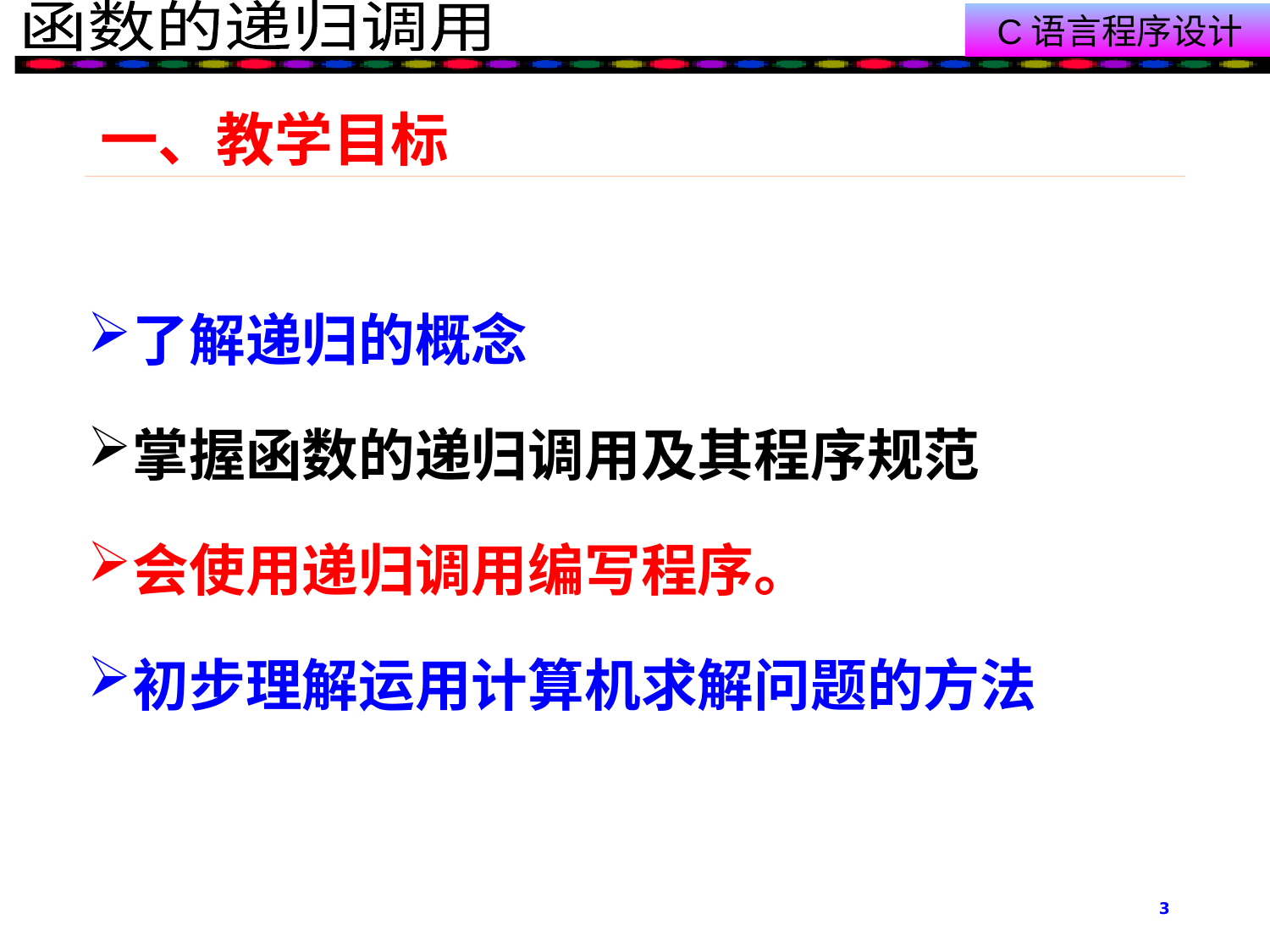

# 一、教学目标

了解递归的概念
掌握函数的递归调用及其程序规范
会使用递归调用编写程序。
初步理解运用计算机求解问题的方法

3